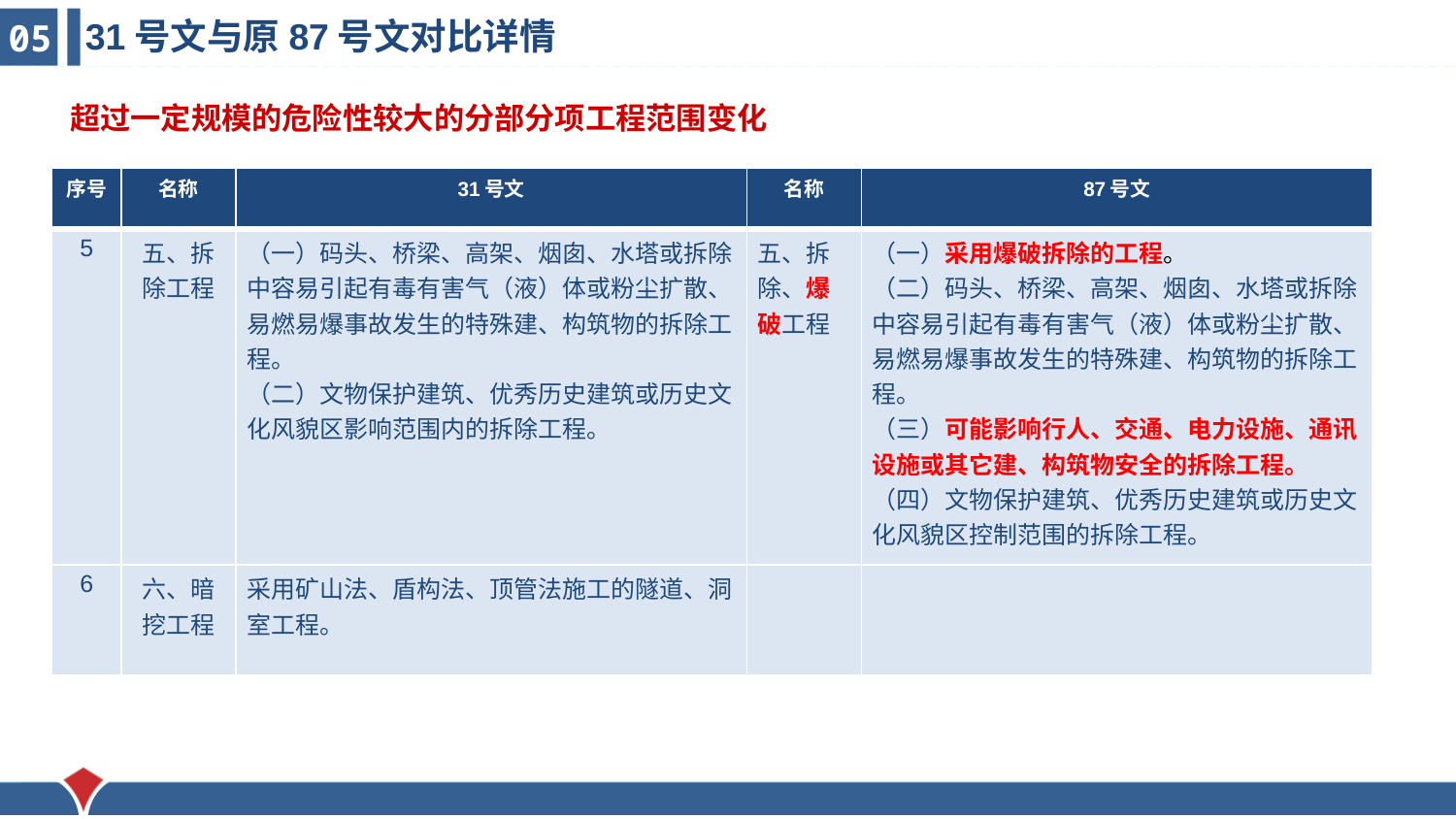

31号文与原87号文对比详情
05
超过一定规模的危险性较大的分部分项工程范围变化
| 序号 | 名称 | 31号文 | 名称 | 87号文 |
| --- | --- | --- | --- | --- |
| 5 | 五、拆除工程 | （一）码头、桥梁、高架、烟囱、水塔或拆除中容易引起有毒有害气（液）体或粉尘扩散、易燃易爆事故发生的特殊建、构筑物的拆除工程。 （二）文物保护建筑、优秀历史建筑或历史文化风貌区影响范围内的拆除工程。 | 五、拆除、爆破工程 | （一）采用爆破拆除的工程。 （二）码头、桥梁、高架、烟囱、水塔或拆除中容易引起有毒有害气（液）体或粉尘扩散、易燃易爆事故发生的特殊建、构筑物的拆除工程。 （三）可能影响行人、交通、电力设施、通讯设施或其它建、构筑物安全的拆除工程。 （四）文物保护建筑、优秀历史建筑或历史文化风貌区控制范围的拆除工程。 |
| 6 | 六、暗挖工程 | 采用矿山法、盾构法、顶管法施工的隧道、洞室工程。 |  |  |